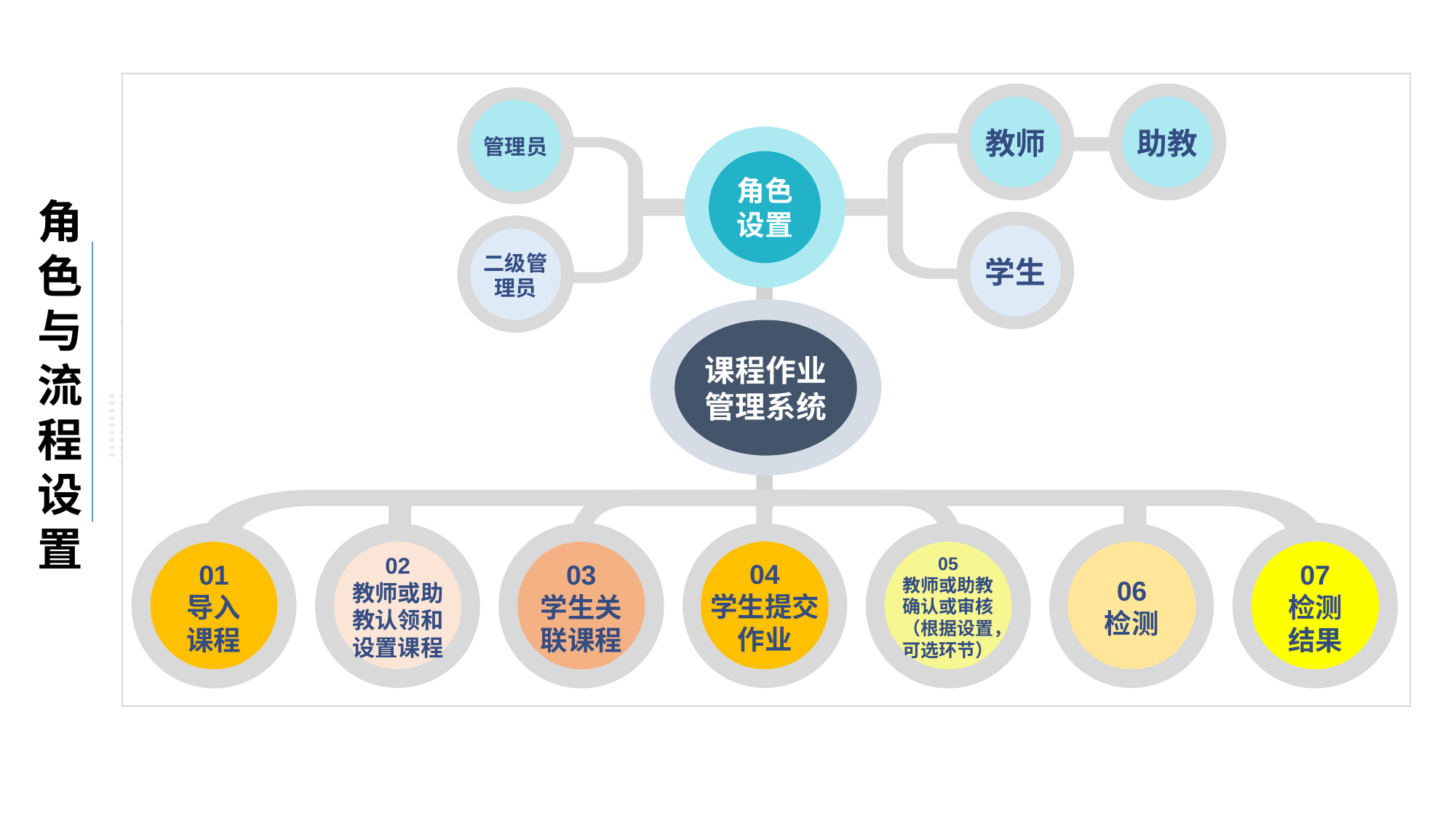

教师

助教

管理员

角色
设置
角色与流程设置

学生

二级管理员

课程作业
管理系统

01
导入
课程

03
学生关联课程

05
教师或助教确认或审核（根据设置，可选环节）

07
检测
结果

02
教师或助教认领和设置课程

04
学生提交作业

06
检测